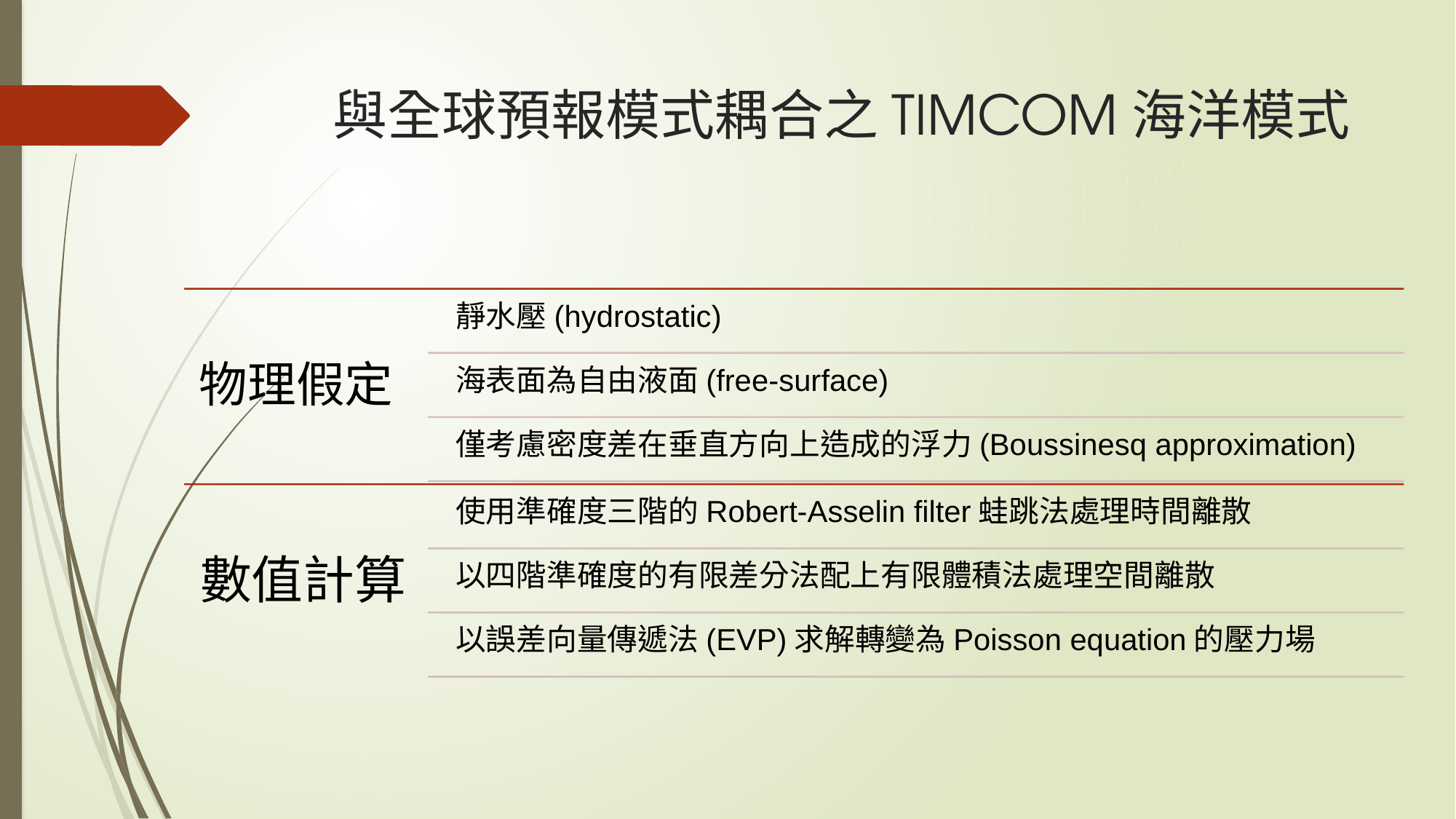

# 與全球預報模式耦合之TIMCOM海洋模式

物理假定
靜水壓(hydrostatic)
海表面為自由液面(free-surface)
僅考慮密度差在垂直方向上造成的浮力(Boussinesq approximation)

數值計算
使用準確度三階的Robert-Asselin filter蛙跳法處理時間離散
以四階準確度的有限差分法配上有限體積法處理空間離散
以誤差向量傳遞法(EVP)求解轉變為Poisson equation的壓力場